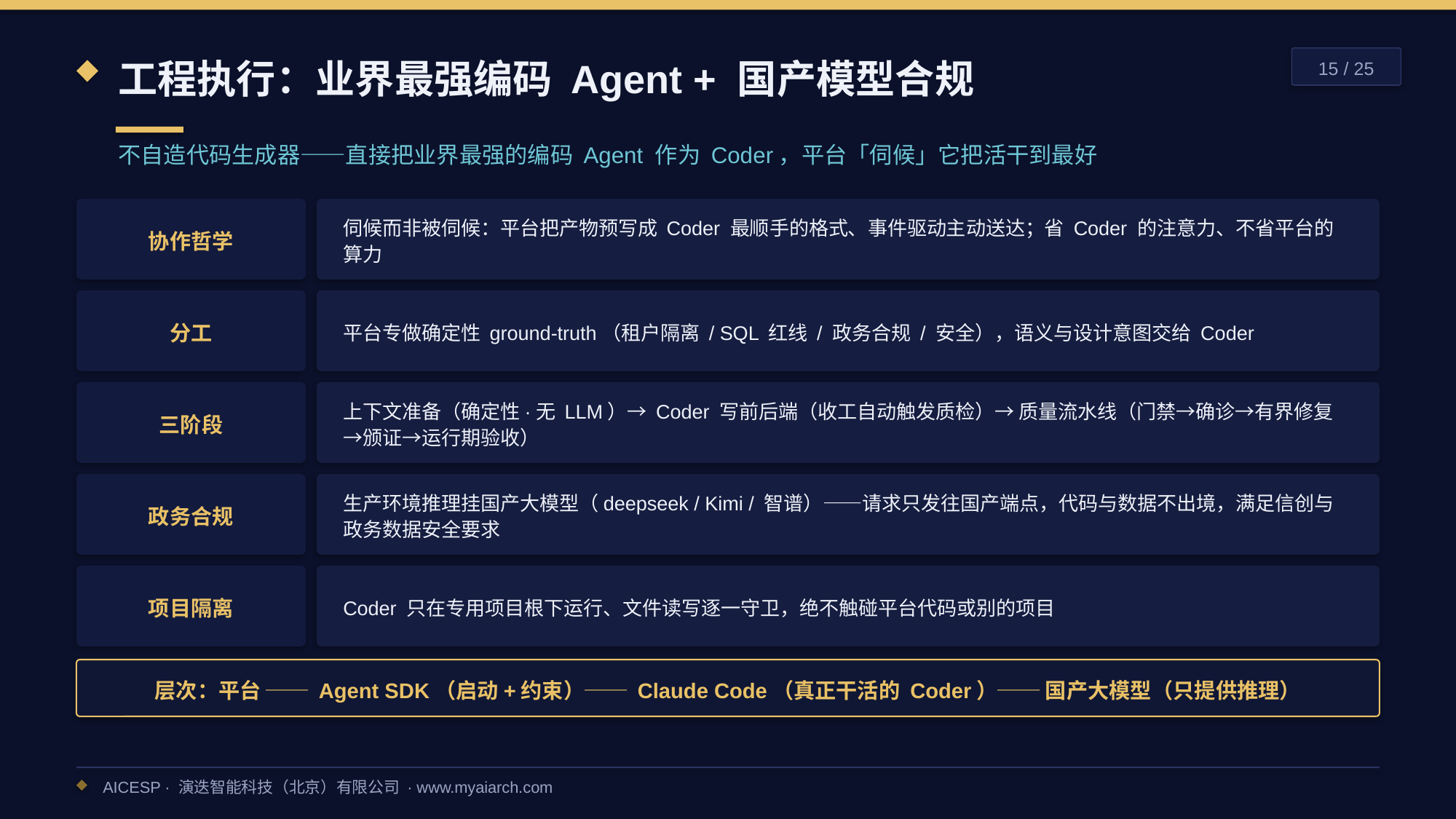

工程执行：业界最强编码 Agent + 国产模型合规

15 / 25

不自造代码生成器——直接把业界最强的编码 Agent 作为 Coder，平台「伺候」它把活干到最好

协作哲学

伺候而非被伺候：平台把产物预写成 Coder 最顺手的格式、事件驱动主动送达；省 Coder 的注意力、不省平台的算力

分工

平台专做确定性 ground-truth（租户隔离 / SQL 红线 / 政务合规 / 安全），语义与设计意图交给 Coder

三阶段

上下文准备（确定性·无 LLM）→ Coder 写前后端（收工自动触发质检）→ 质量流水线（门禁→确诊→有界修复→颁证→运行期验收）

政务合规

生产环境推理挂国产大模型（deepseek / Kimi / 智谱）——请求只发往国产端点，代码与数据不出境，满足信创与政务数据安全要求

项目隔离

Coder 只在专用项目根下运行、文件读写逐一守卫，绝不触碰平台代码或别的项目

层次：平台 ── Agent SDK（启动+约束）── Claude Code（真正干活的 Coder）── 国产大模型（只提供推理）

AICESP · 演迭智能科技（北京）有限公司 · www.myaiarch.com